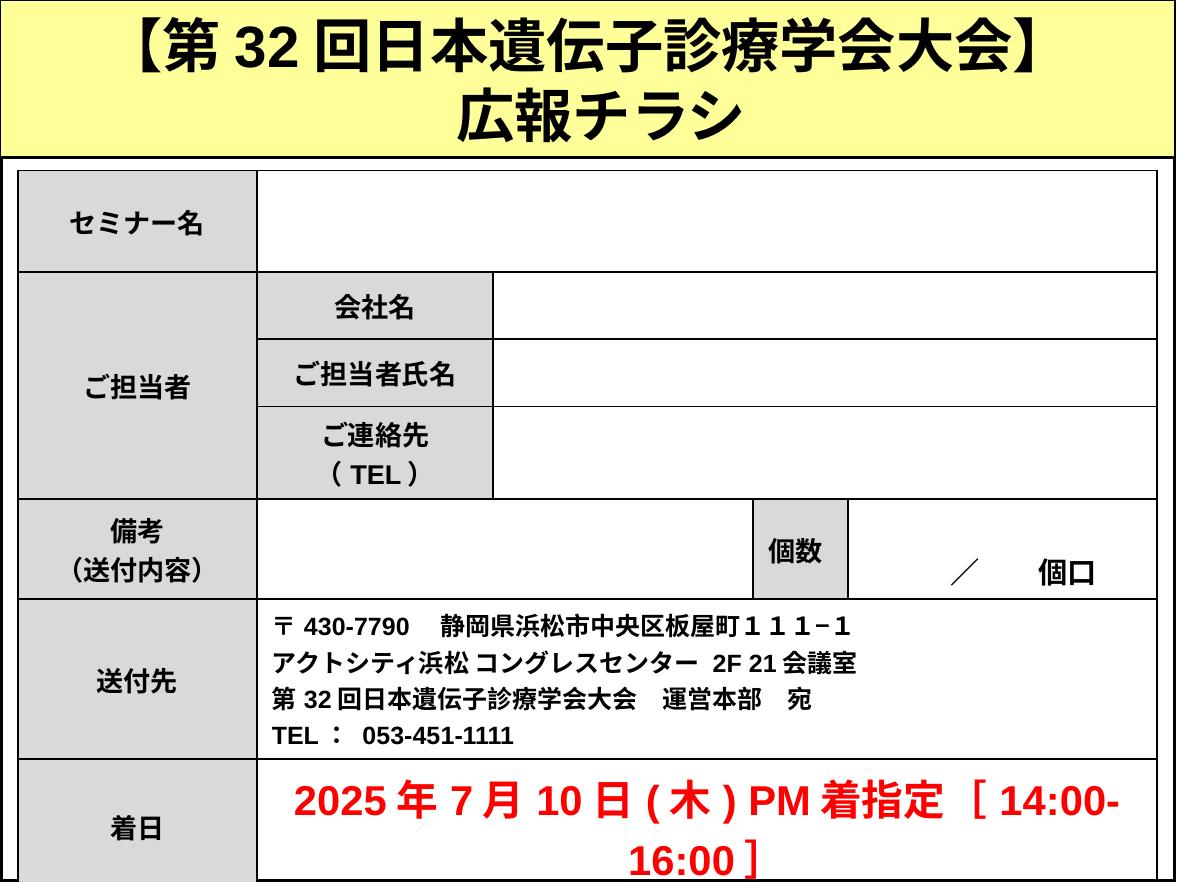

【第32回日本遺伝子診療学会大会】
 広報チラシ
| セミナー名 |  |  |  |  |
| --- | --- | --- | --- | --- |
| ご担当者 | 会社名 |  |  |  |
|  | ご担当者氏名 |  |  |  |
|  | ご連絡先（TEL） |  |  |  |
| 備考 （送付内容） |  |  | 個数 | ／　　個口 |
| 送付先 | 〒430-7790　静岡県浜松市中央区板屋町１１１−１ アクトシティ浜松 コングレスセンター 2F 21会議室 第32回日本遺伝子診療学会大会　運営本部　宛 TEL： 053-451-1111 |  |  |  |
| 着日 | 2025年7月10日(木) PM着指定［14:00-16:00］ |  |  |  |
| ※必要事項を全てご記入の上、必ず荷物側面の見えやすい場所に全ての荷物に貼付してください。 ※本送付状はカラーで印刷をお願いします。 |  |  |  |  |